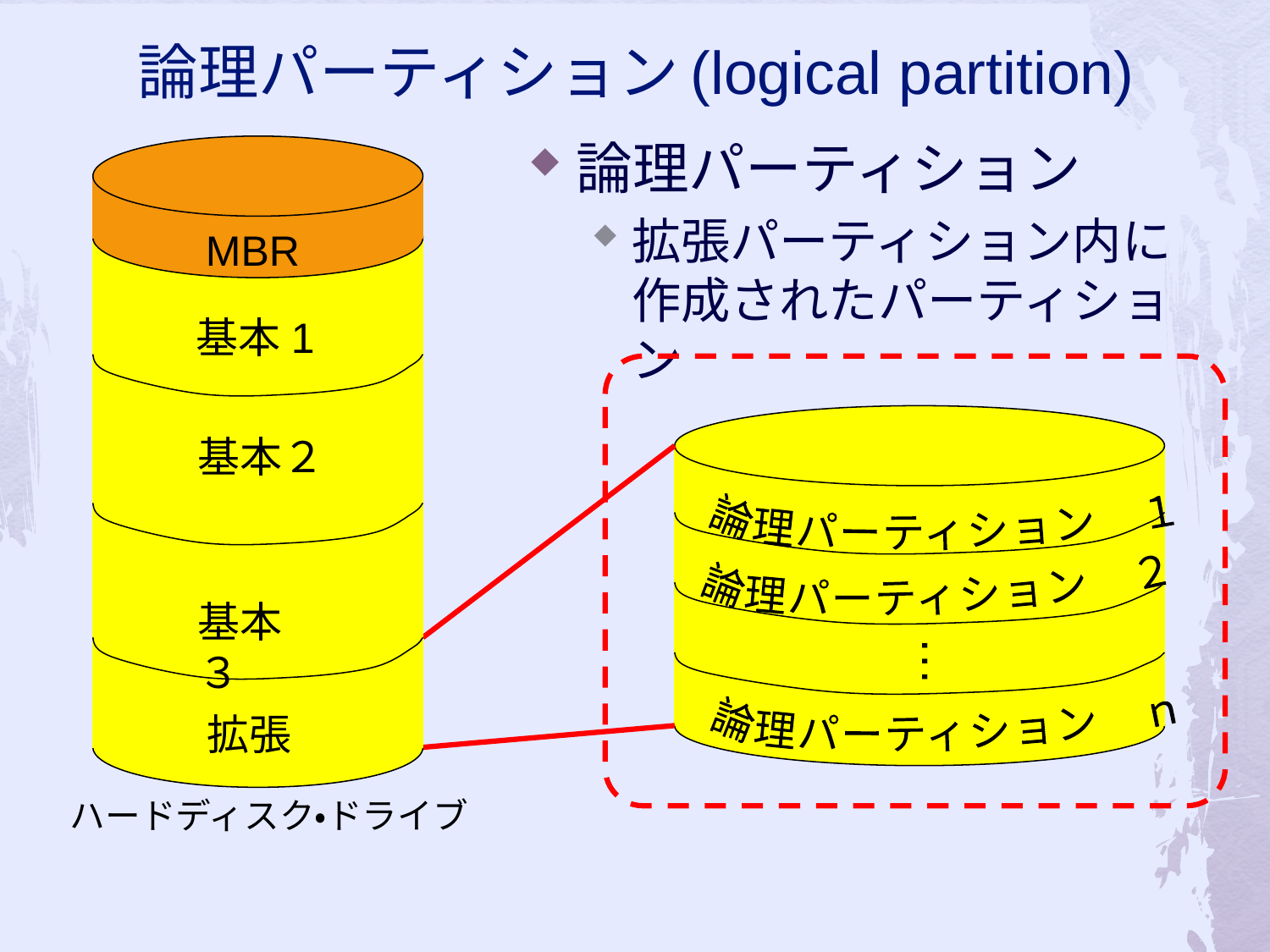

# 論理パーティション(logical partition)
論理パーティション
拡張パーティション内に作成されたパーティション

MBR
基本1

基本２

基本３

拡張

ハードディスク・ドライブ

論理パーティション　１

論理パーティション　２

…

論理パーティション　ｎ